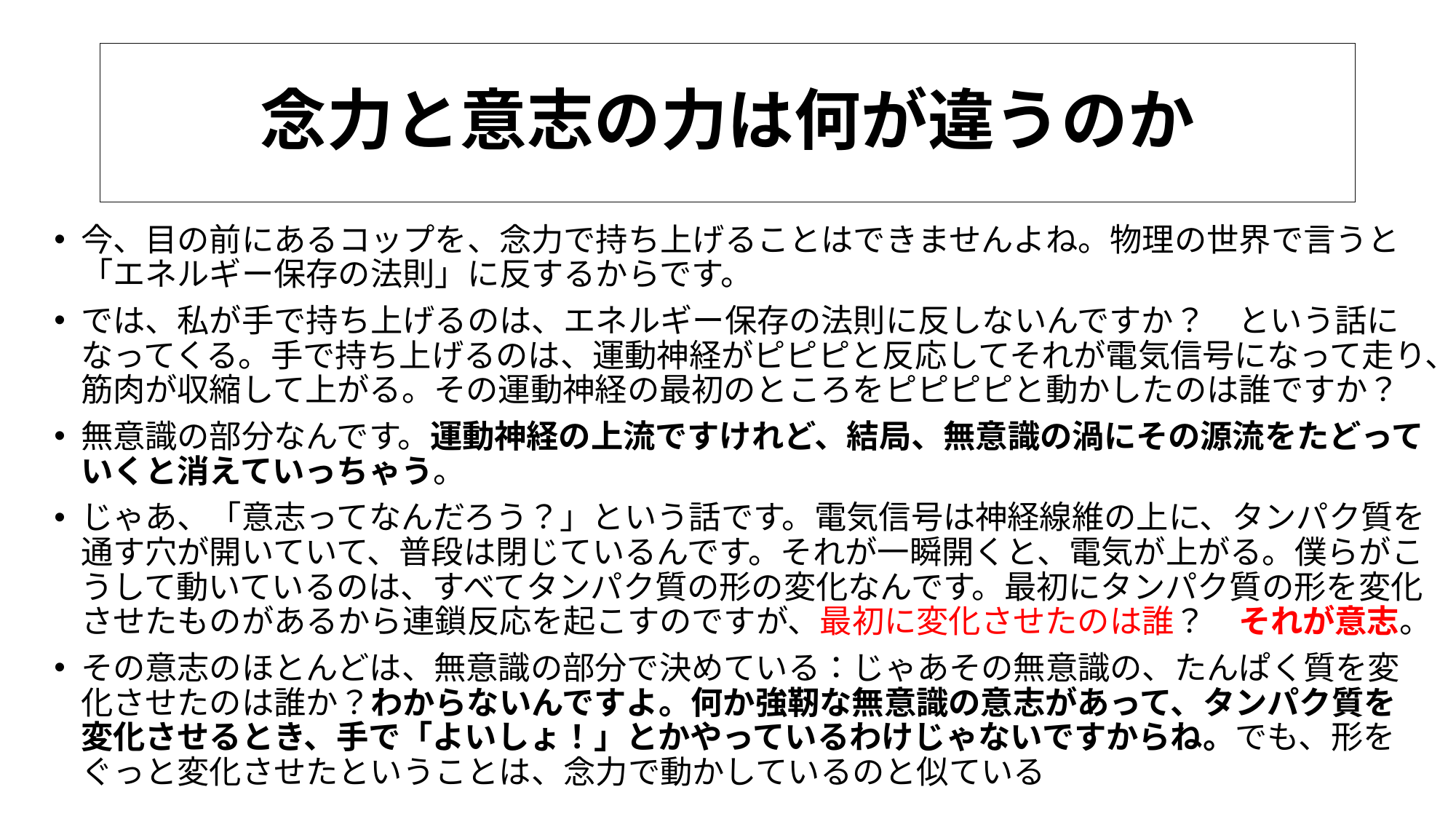

# 念力と意志の力は何が違うのか
今、目の前にあるコップを、念力で持ち上げることはできませんよね。物理の世界で言うと「エネルギー保存の法則」に反するからです。
では、私が手で持ち上げるのは、エネルギー保存の法則に反しないんですか？　という話になってくる。手で持ち上げるのは、運動神経がピピピと反応してそれが電気信号になって走り、筋肉が収縮して上がる。その運動神経の最初のところをピピピピと動かしたのは誰ですか？
無意識の部分なんです。運動神経の上流ですけれど、結局、無意識の渦にその源流をたどっていくと消えていっちゃう。
じゃあ、「意志ってなんだろう？」という話です。電気信号は神経線維の上に、タンパク質を通す穴が開いていて、普段は閉じているんです。それが一瞬開くと、電気が上がる。僕らがこうして動いているのは、すべてタンパク質の形の変化なんです。最初にタンパク質の形を変化させたものがあるから連鎖反応を起こすのですが、最初に変化させたのは誰？　それが意志。
その意志のほとんどは、無意識の部分で決めている：じゃあその無意識の、たんぱく質を変化させたのは誰か？わからないんですよ。何か強靭な無意識の意志があって、タンパク質を変化させるとき、手で「よいしょ！」とかやっているわけじゃないですからね。でも、形をぐっと変化させたということは、念力で動かしているのと似ている